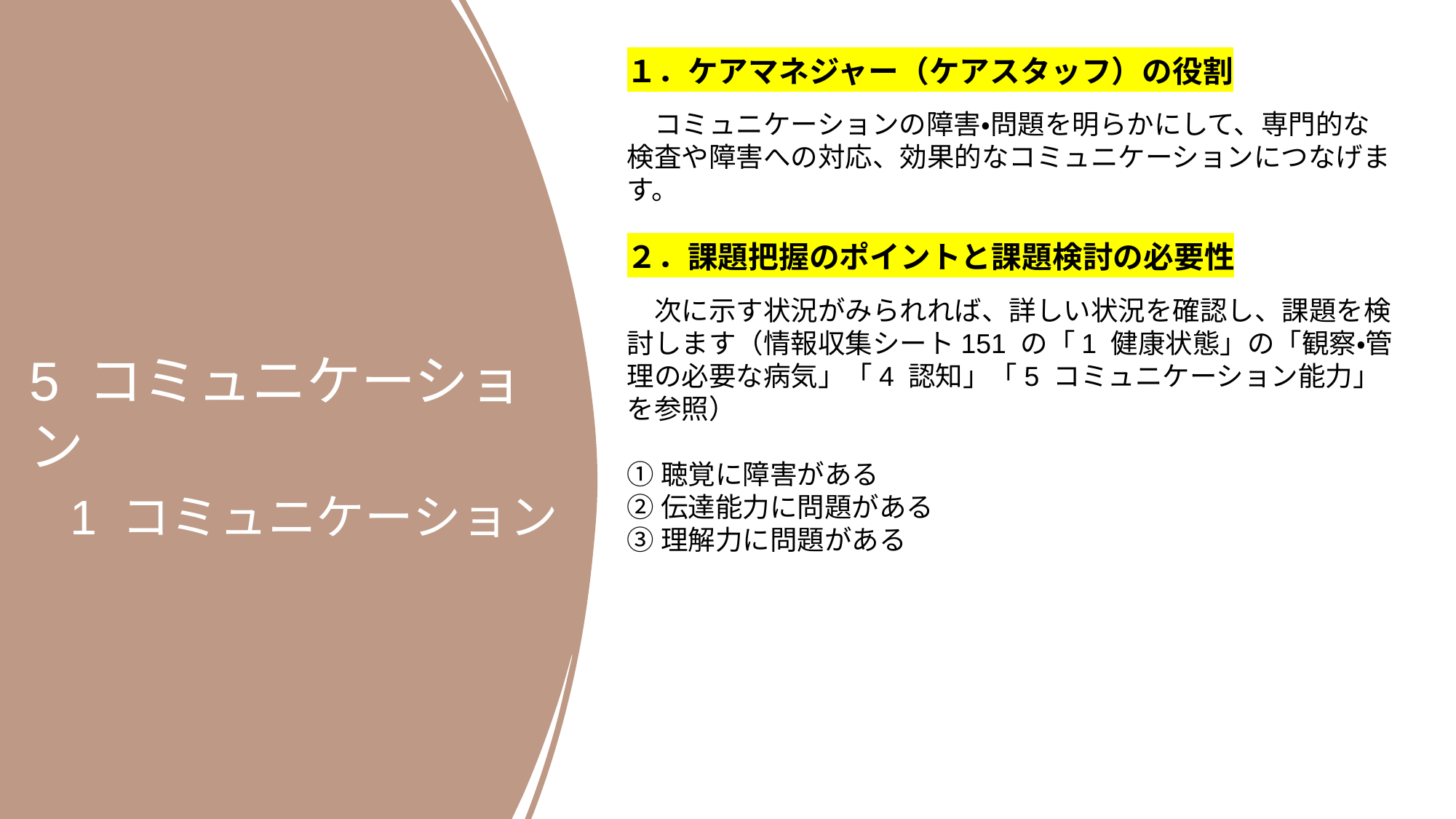

１．ケアマネジャー（ケアスタッフ）の役割

　コミュニケーションの障害・問題を明らかにして、専門的な
検査や障害への対応、効果的なコミュニケーションにつなげま
す。

２．課題把握のポイントと課題検討の必要性

　次に示す状況がみられれば、詳しい状況を確認し、課題を検
討します（情報収集シート151 の「1 健康状態」の「観察・管
理の必要な病気」「4 認知」「5 コミュニケーション能力」
を参照）

①聴覚に障害がある
②伝達能力に問題がある
③理解力に問題がある

5 コミュニケーション
   1 コミュニケーション